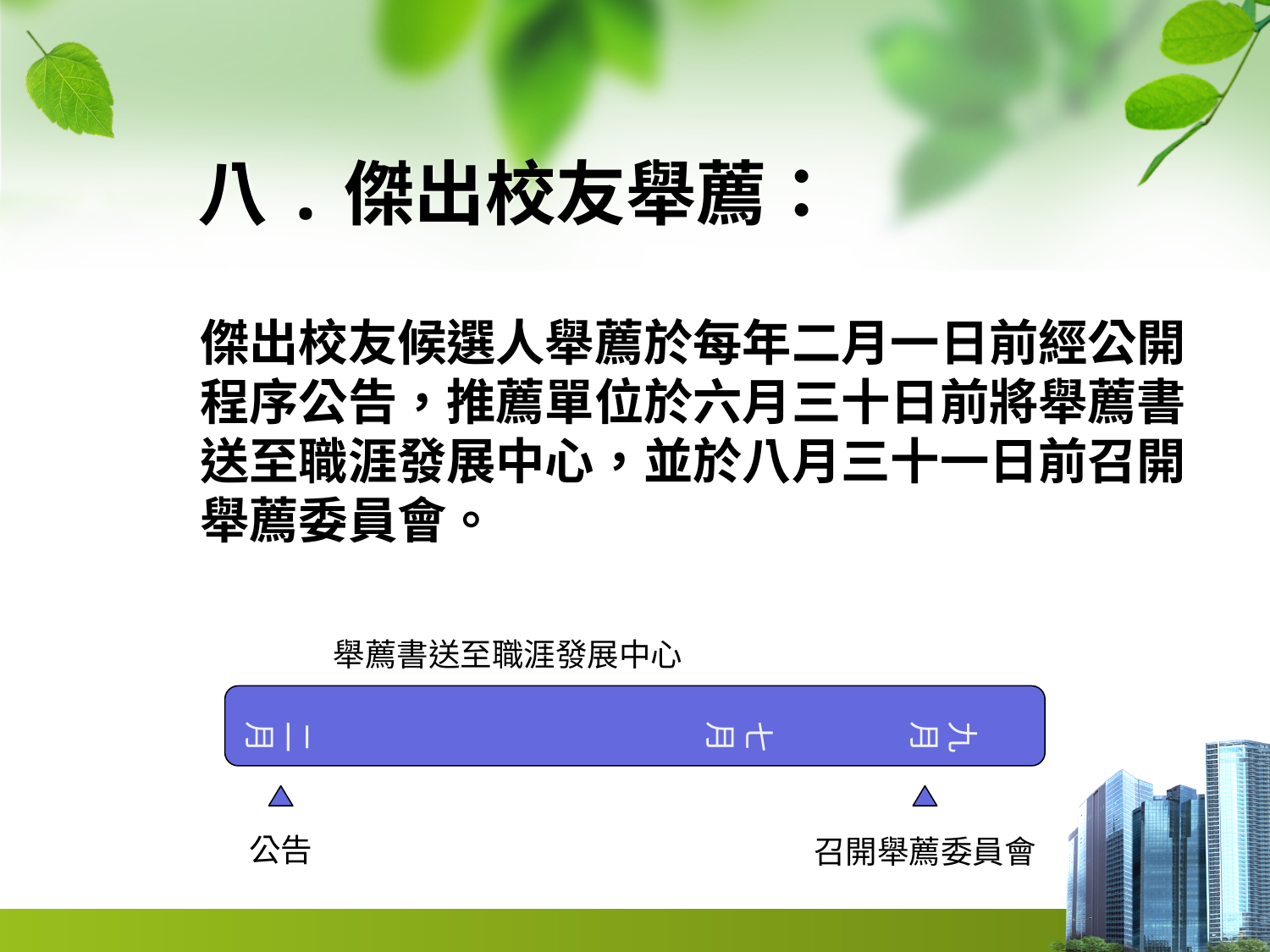

# 八.傑出校友舉薦：

傑出校友候選人舉薦於每年二月一日前經公開程序公告，推薦單位於六月三十日前將舉薦書送至職涯發展中心，並於八月三十一日前召開舉薦委員會。
舉薦書送至職涯發展中心

二月
七月
九月

公告
召開舉薦委員會